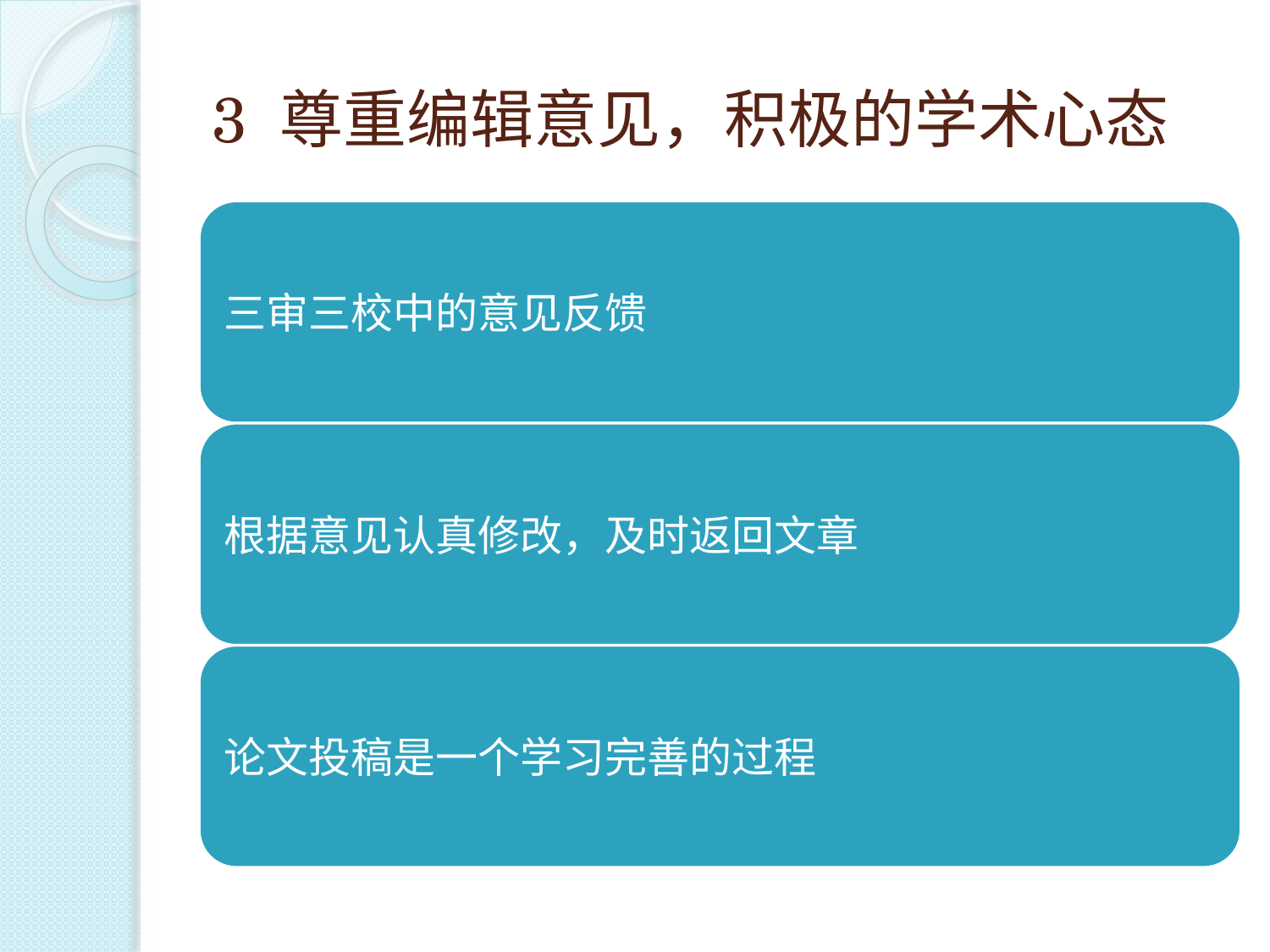

# 3 尊重编辑意见，积极的学术心态
三审三校中的意见反馈
根据意见认真修改，及时返回文章
论文投稿是一个学习完善的过程